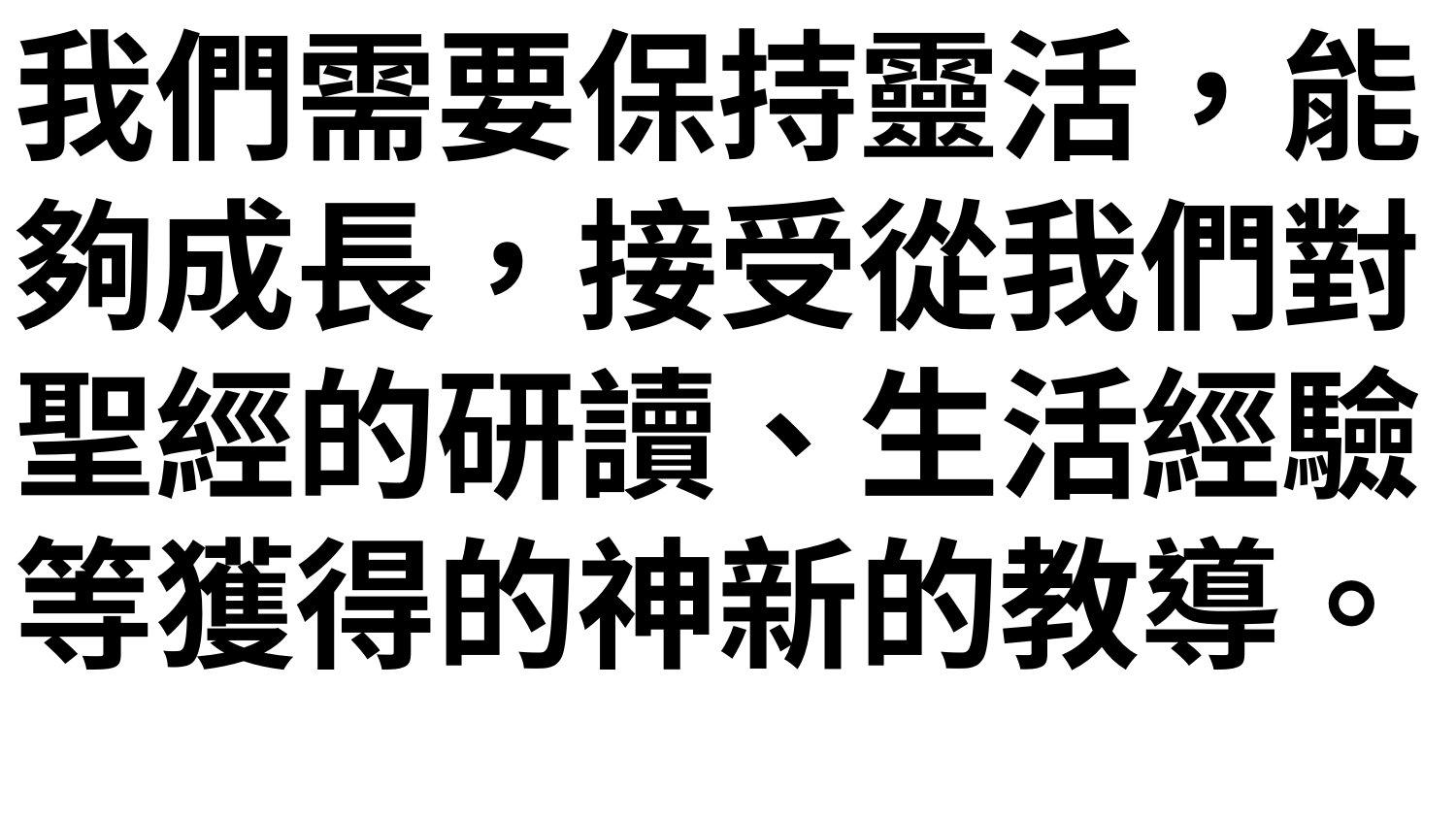

我們需要保持靈活，能夠成長，接受從我們對聖經的研讀、生活經驗等獲得的神新的教導。